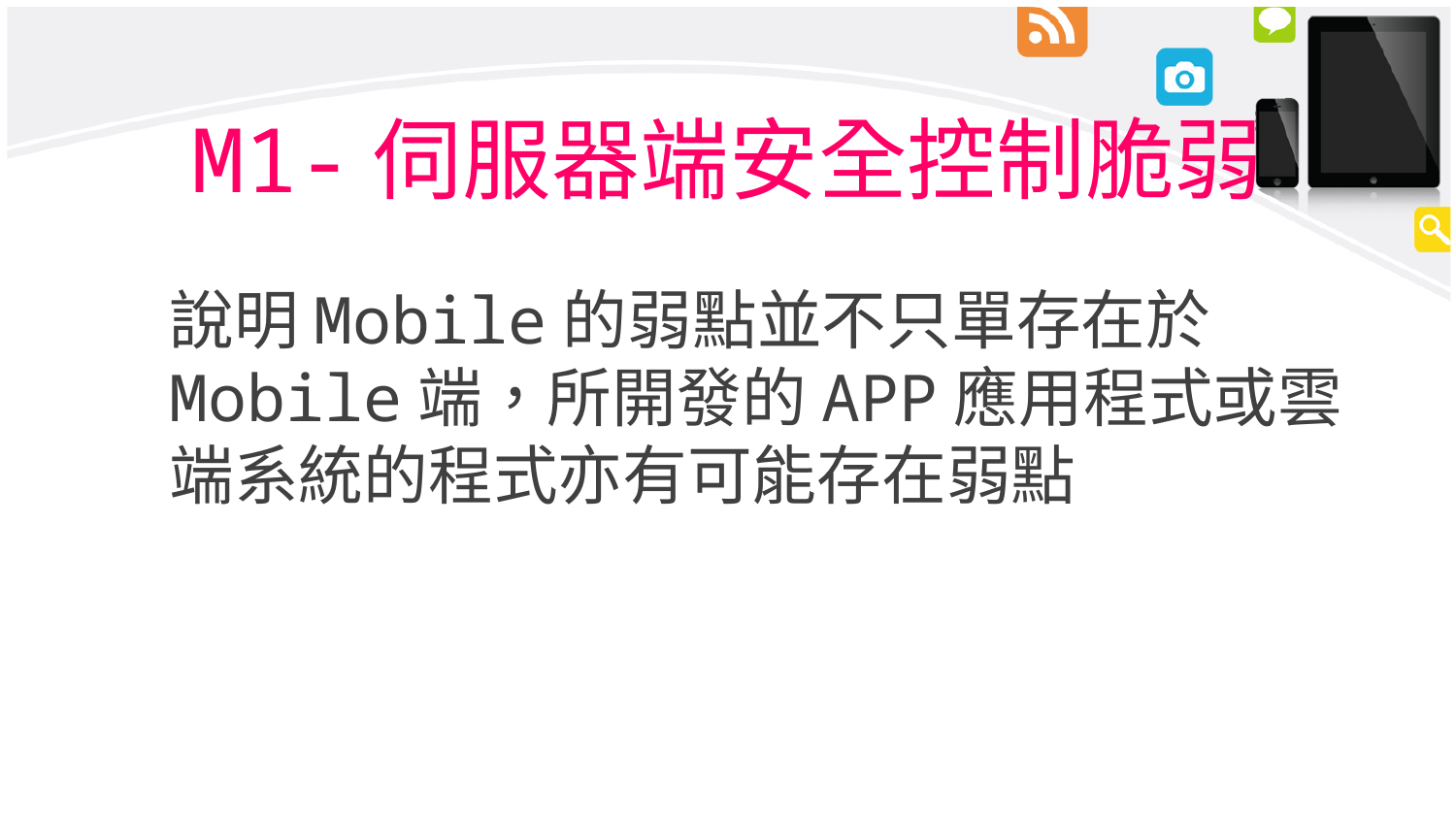

# M1-伺服器端安全控制脆弱
說明Mobile的弱點並不只單存在於Mobile端，所開發的APP應用程式或雲端系統的程式亦有可能存在弱點